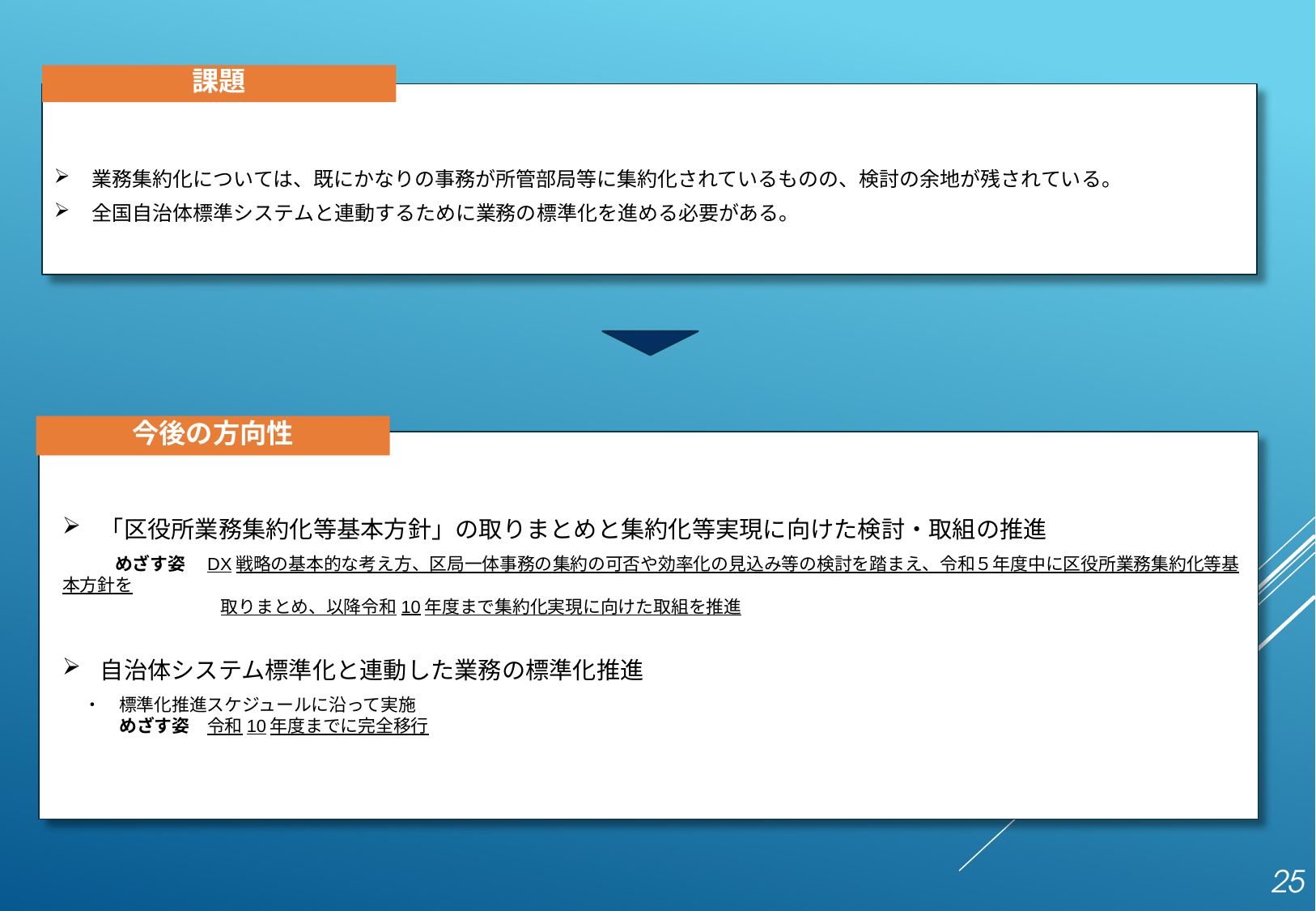

課題

業務集約化については、既にかなりの事務が所管部局等に集約化されているものの、検討の余地が残されている。
全国自治体標準システムと連動するために業務の標準化を進める必要がある。

今後の方向性
「区役所業務集約化等基本方針」の取りまとめと集約化等実現に向けた検討・取組の推進
　　　めざす姿　DX戦略の基本的な考え方、区局一体事務の集約の可否や効率化の見込み等の検討を踏まえ、令和５年度中に区役所業務集約化等基本方針を
　　　　　　　　　取りまとめ、以降令和10年度まで集約化実現に向けた取組を推進

自治体システム標準化と連動した業務の標準化推進
　 ・　標準化推進スケジュールに沿って実施
　　　 めざす姿　令和10年度までに完全移行
25